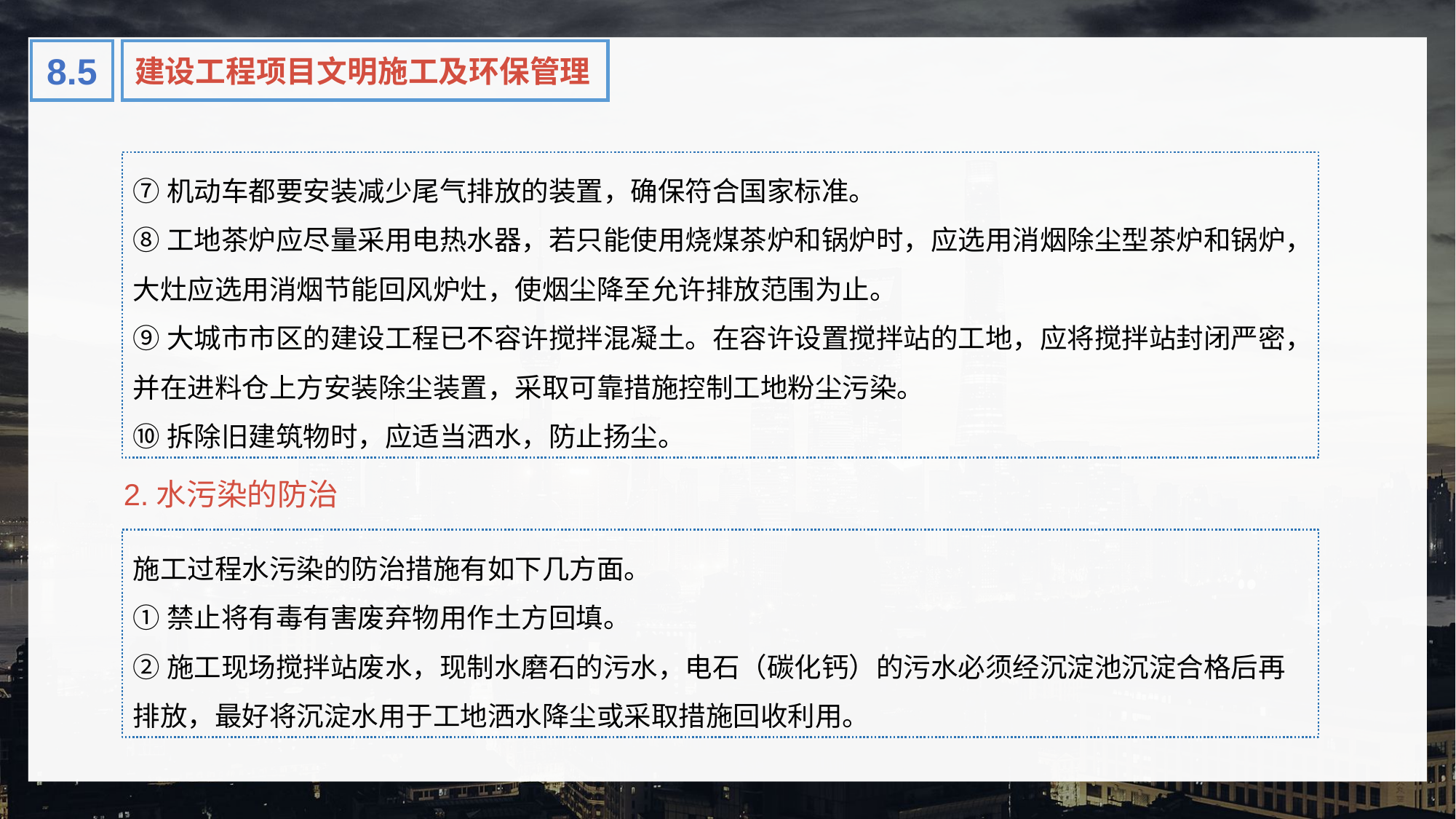

8.5

建设工程项目文明施工及环保管理
⑦机动车都要安装减少尾气排放的装置，确保符合国家标准。
⑧工地茶炉应尽量采用电热水器，若只能使用烧煤茶炉和锅炉时，应选用消烟除尘型茶炉和锅炉，大灶应选用消烟节能回风炉灶，使烟尘降至允许排放范围为止。
⑨大城市市区的建设工程已不容许搅拌混凝土。在容许设置搅拌站的工地，应将搅拌站封闭严密，并在进料仓上方安装除尘装置，采取可靠措施控制工地粉尘污染。
⑩拆除旧建筑物时，应适当洒水，防止扬尘。
2.水污染的防治
施工过程水污染的防治措施有如下几方面。
①禁止将有毒有害废弃物用作土方回填。
②施工现场搅拌站废水，现制水磨石的污水，电石（碳化钙）的污水必须经沉淀池沉淀合格后再排放，最好将沉淀水用于工地洒水降尘或采取措施回收利用。